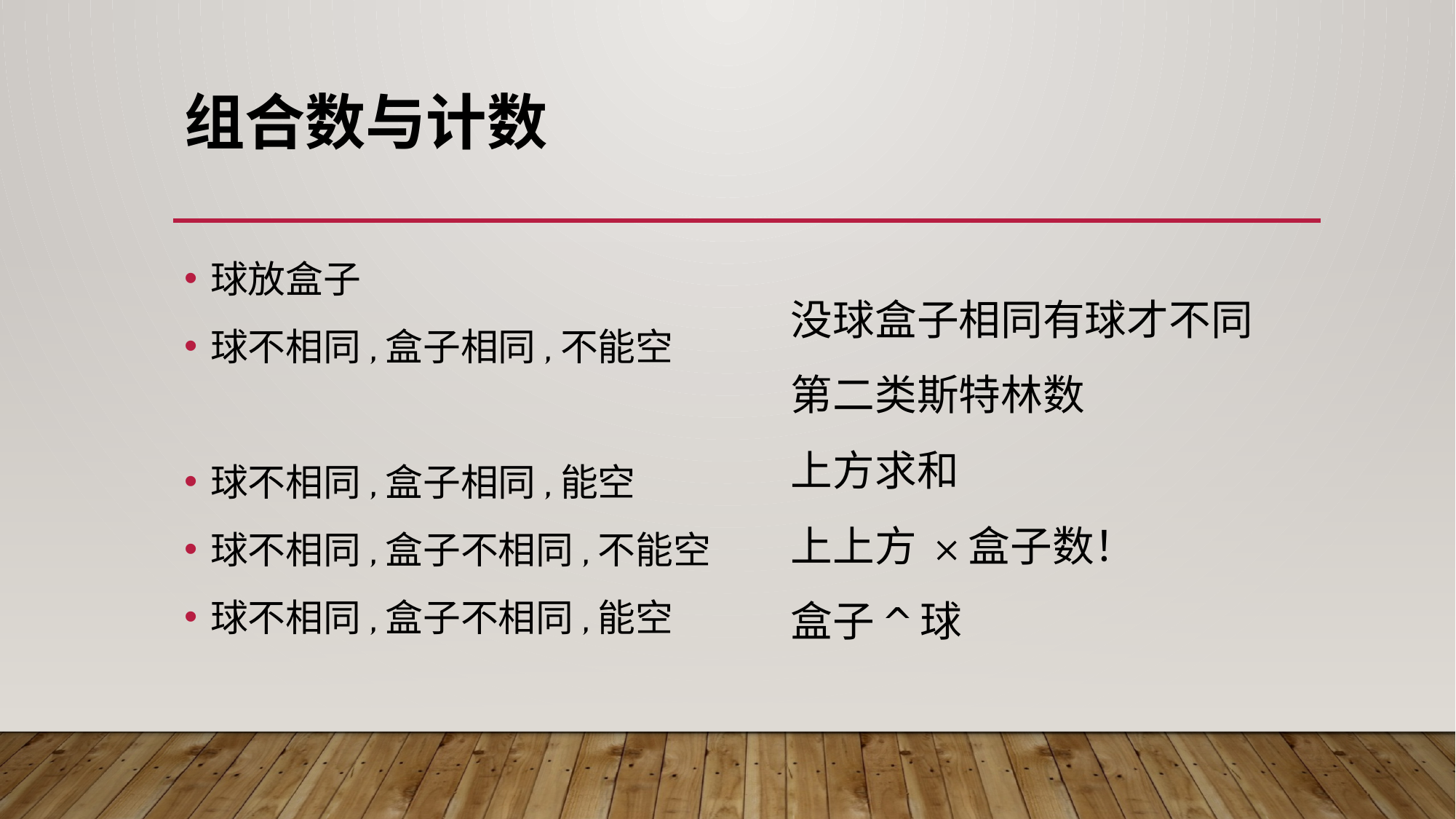

# 组合数与计数

没球盒子相同有球才不同
第二类斯特林数
上方求和
上上方 ×盒子数！
盒子^球
球放盒子
球不相同,盒子相同,不能空

球不相同,盒子相同,能空
球不相同,盒子不相同,不能空
球不相同,盒子不相同,能空